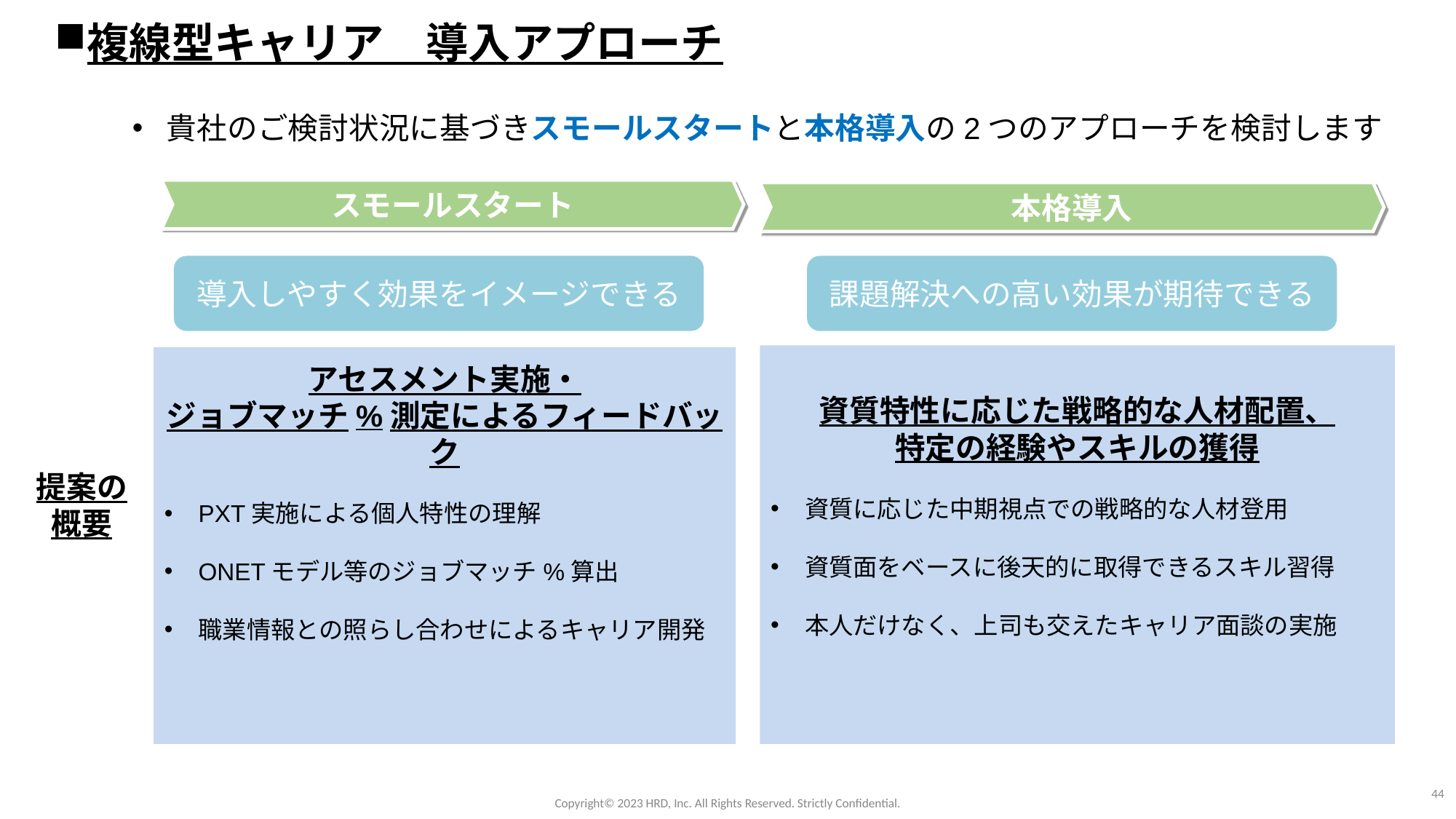

複線型キャリア　導入アプローチ
貴社のご検討状況に基づきスモールスタートと本格導入の2つのアプローチを検討します

スモールスタート
本格導入
導入しやすく効果をイメージできる
課題解決への高い効果が期待できる
資質特性に応じた戦略的な人材配置、
特定の経験やスキルの獲得

資質に応じた中期視点での戦略的な人材登用

資質面をベースに後天的に取得できるスキル習得

本人だけなく、上司も交えたキャリア面談の実施

アセスメント実施・
ジョブマッチ%測定によるフィードバック

PXT実施による個人特性の理解

ONETモデル等のジョブマッチ%算出

職業情報との照らし合わせによるキャリア開発

提案の概要
44
Copyright©️ 2023 HRD, Inc. All Rights Reserved. Strictly Confidential.